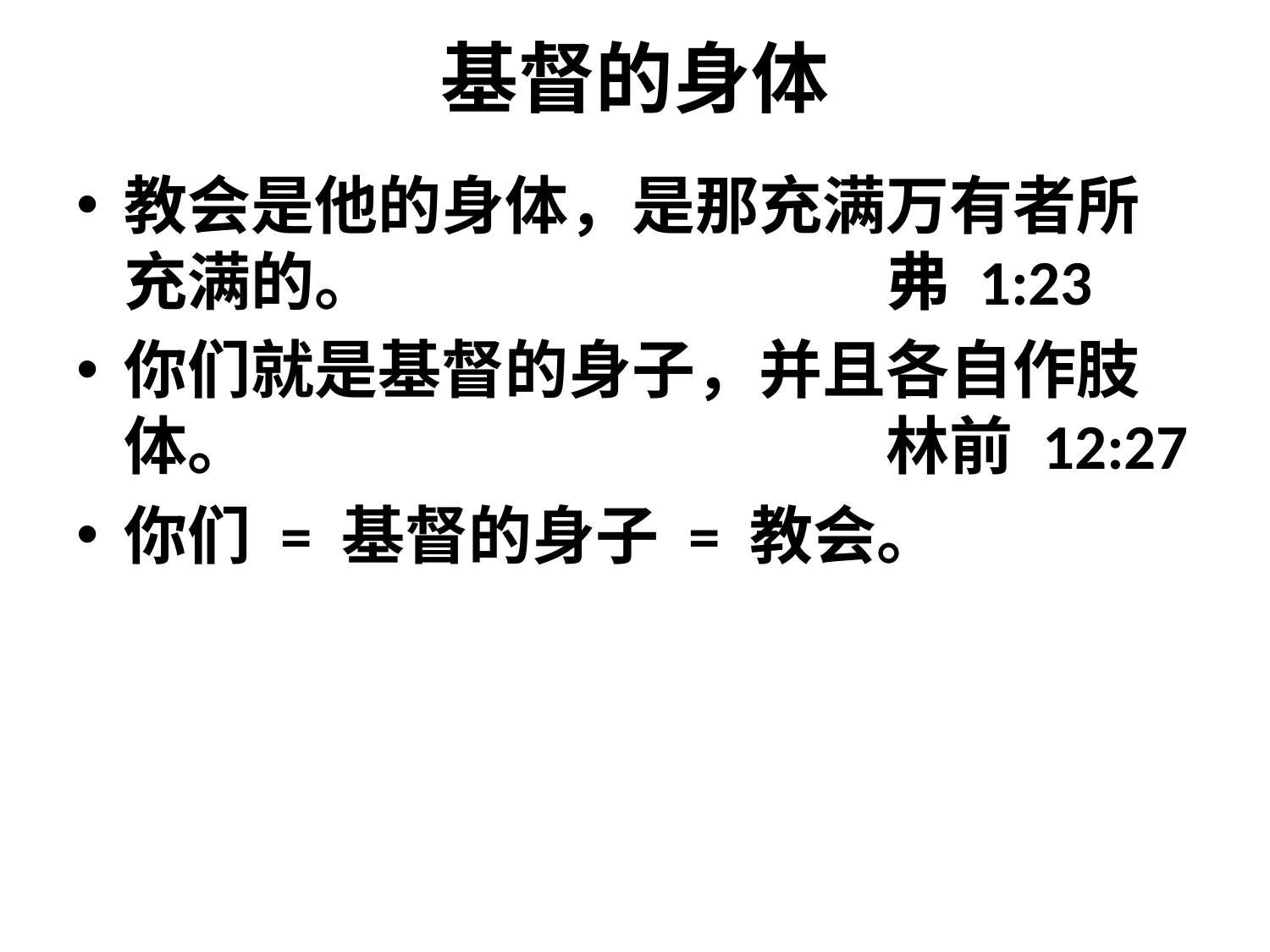

# 基督的身体
教会是他的身体，是那充满万有者所充满的。				弗 1:23
你们就是基督的身子，并且各自作肢体。					林前 12:27
你们 = 基督的身子 = 教会。